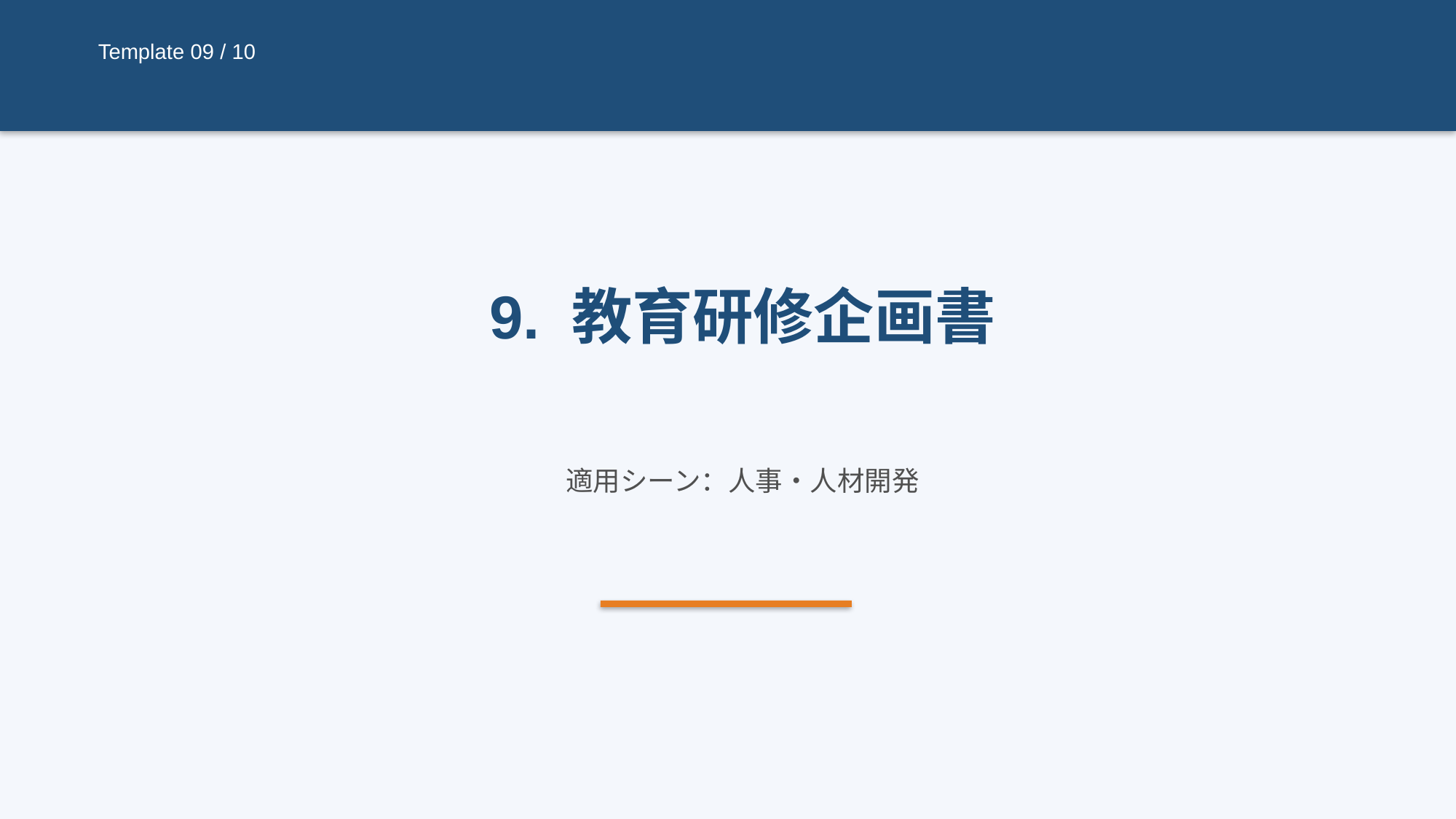

Template 09 / 10
9. 教育研修企画書
適用シーン：人事・人材開発